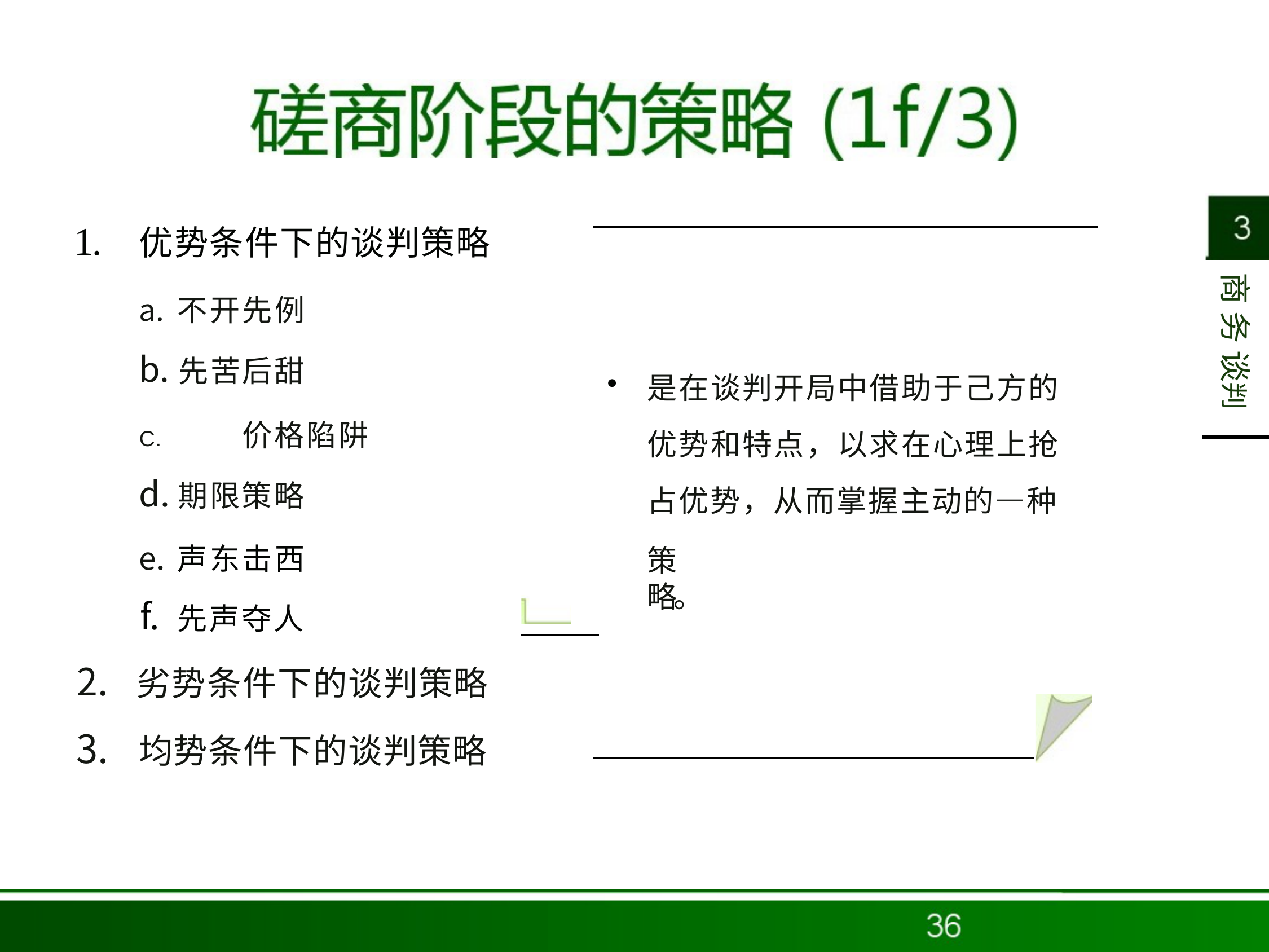

# 1.	优势条件下的谈判策略

商 务 谈判
不开先例
先苦后甜
C.	价格陷阱
期限策略
声东击西
先声夺人
劣势条件下的谈判策略
均势条件下的谈判策略
是在谈判开局中借助于己方的 优势和特点，以求在心理上抢 占优势，从而掌握主动的—种

策略。